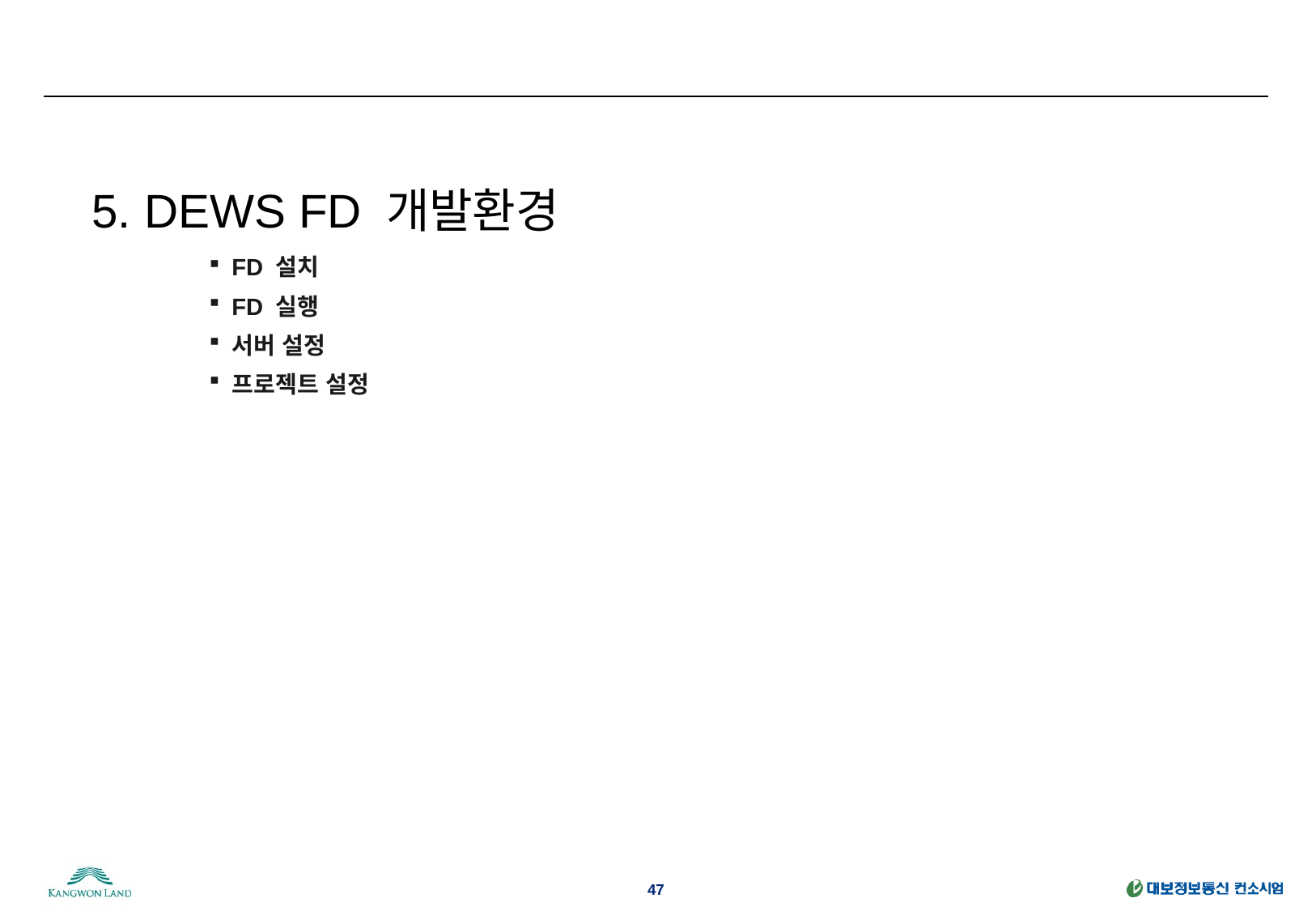

#
5. DEWS FD 개발환경
FD 설치
FD 실행
서버 설정
프로젝트 설정

47